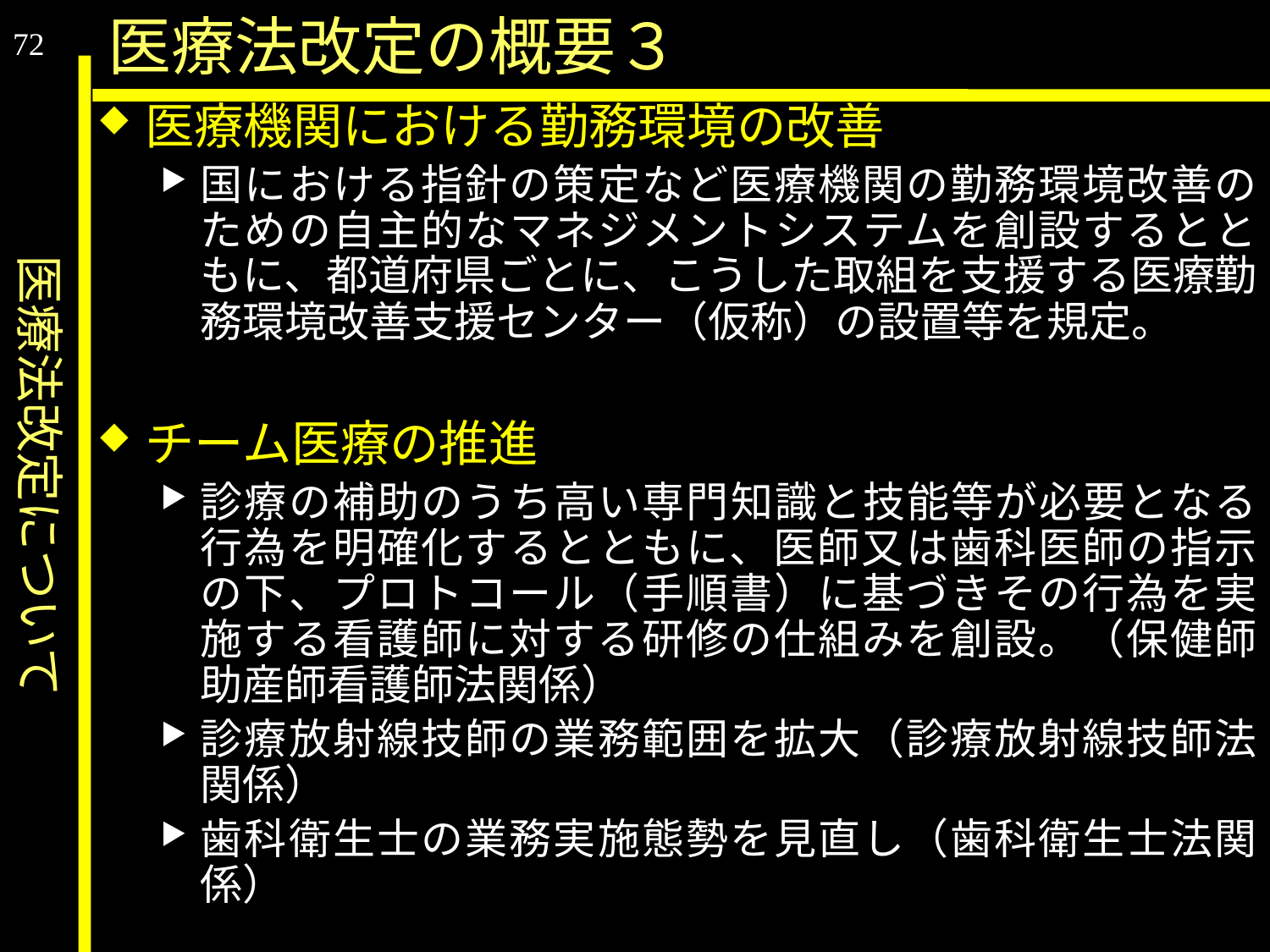

医療法改定について
医療法改定の概要３
72

医療機関における勤務環境の改善
国における指針の策定など医療機関の勤務環境改善のための自主的なマネジメントシステムを創設するとともに、都道府県ごとに、こうした取組を支援する医療勤務環境改善支援センター（仮称）の設置等を規定。

チーム医療の推進
診療の補助のうち高い専門知識と技能等が必要となる行為を明確化するとともに、医師又は歯科医師の指示の下、プロトコール（手順書）に基づきその行為を実施する看護師に対する研修の仕組みを創設。（保健師助産師看護師法関係）
診療放射線技師の業務範囲を拡大（診療放射線技師法関係）
歯科衛生士の業務実施態勢を見直し（歯科衛生士法関係）